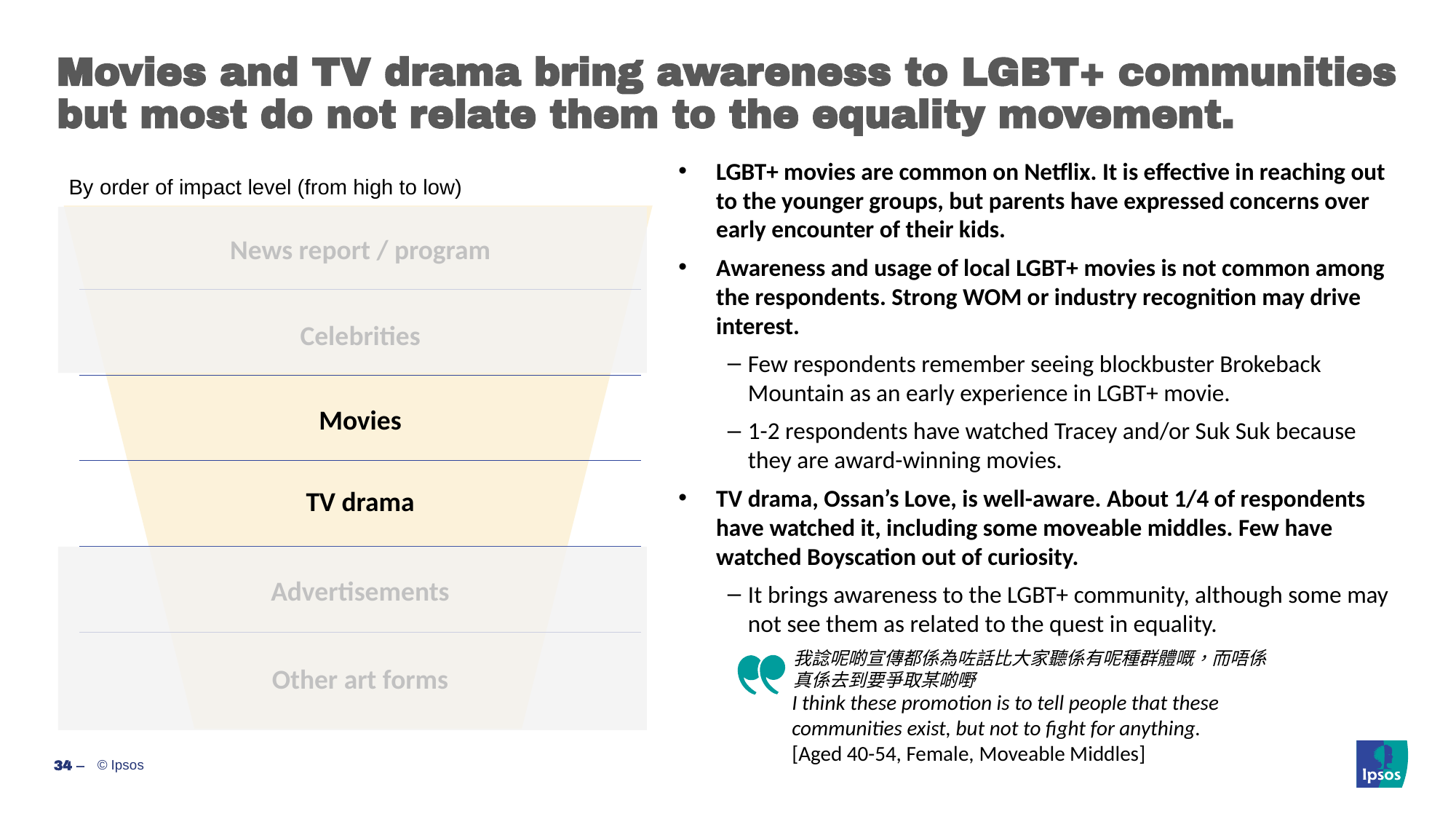

# Movies and TV drama bring awareness to LGBT+ communities but most do not relate them to the equality movement.
LGBT+ movies are common on Netflix. It is effective in reaching out to the younger groups, but parents have expressed concerns over early encounter of their kids.
Awareness and usage of local LGBT+ movies is not common among the respondents. Strong WOM or industry recognition may drive interest.
Few respondents remember seeing blockbuster Brokeback Mountain as an early experience in LGBT+ movie.
1-2 respondents have watched Tracey and/or Suk Suk because they are award-winning movies.
TV drama, Ossan’s Love, is well-aware. About 1/4 of respondents have watched it, including some moveable middles. Few have watched Boyscation out of curiosity.
It brings awareness to the LGBT+ community, although some may not see them as related to the quest in equality.

By order of impact level (from high to low)

News report / program
Celebrities
Movies
TV drama

Advertisements
我諗呢啲宣傳都係為咗話比大家聽係有呢種群體嘅，而唔係真係去到要爭取某啲嘢

Other art forms
I think these promotion is to tell people that these communities exist, but not to fight for anything.
[Aged 40-54, Female, Moveable Middles]
34 ‒